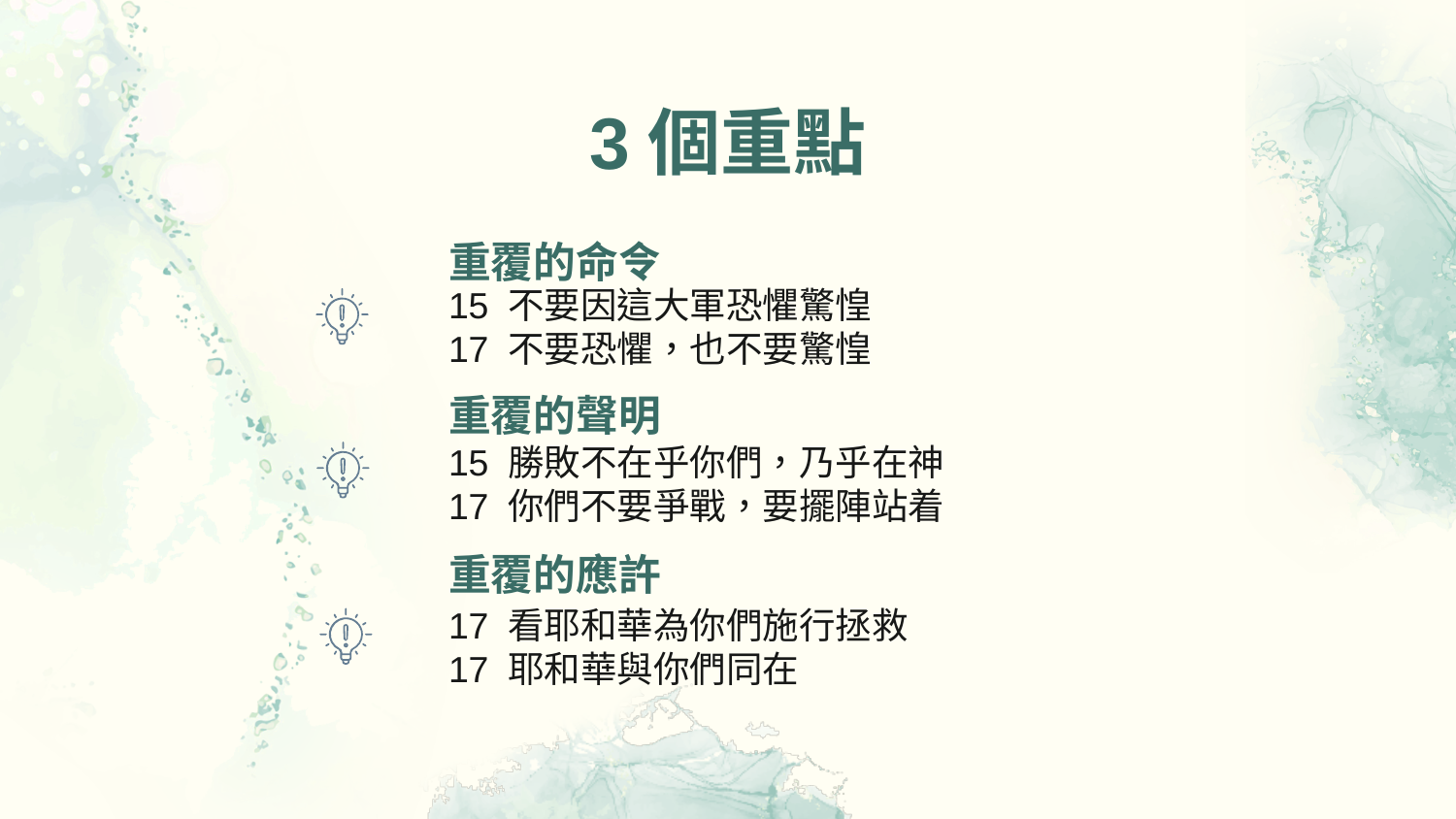

3個重點
# 重覆的命令
15 不要因這大軍恐懼驚惶
17 不要恐懼，也不要驚惶

重覆的聲明
15 勝敗不在乎你們，乃乎在神
17 你們不要爭戰，要擺陣站着

重覆的應許
17 看耶和華為你們施行拯救
17 耶和華與你們同在